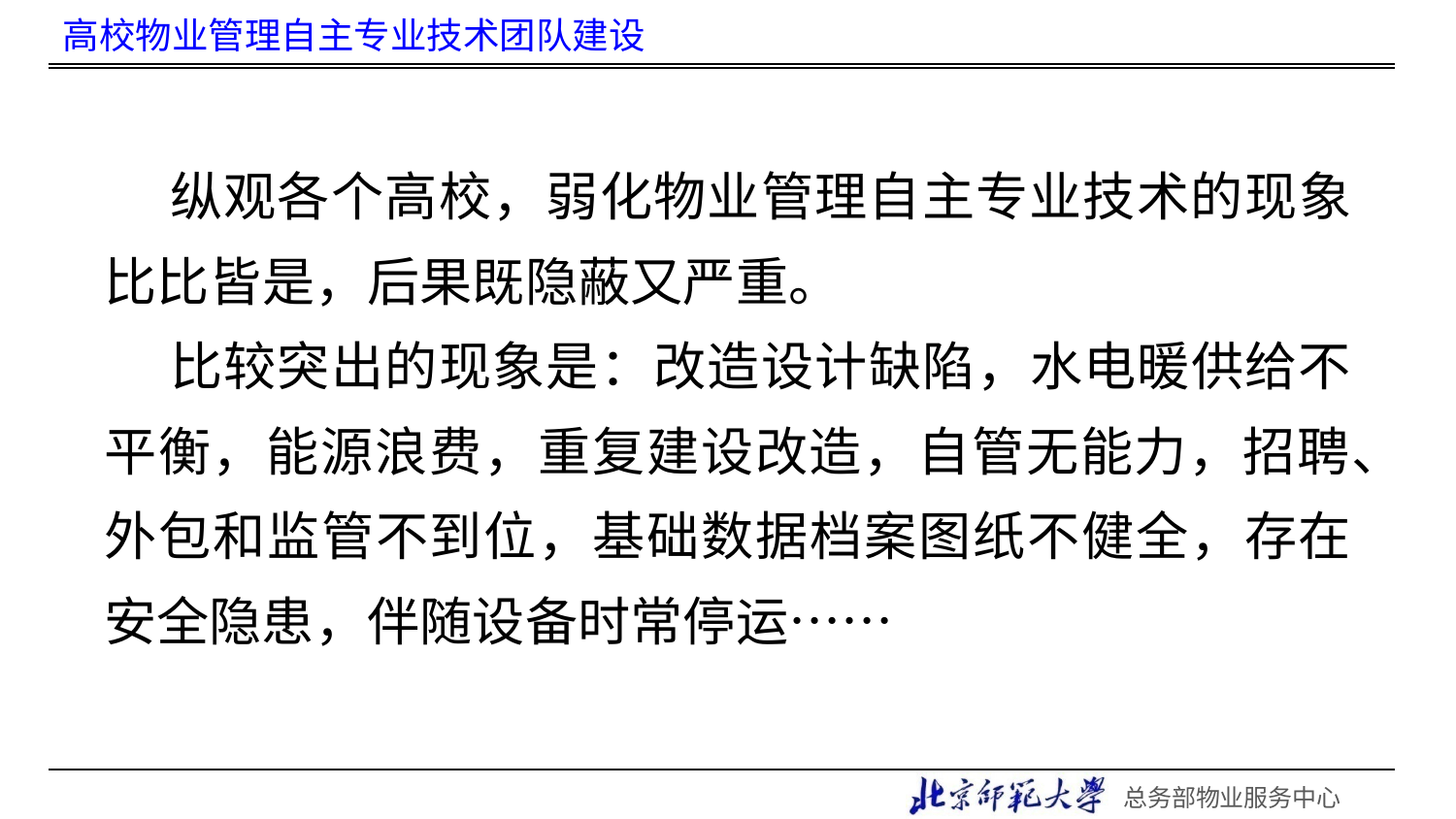

纵观各个高校，弱化物业管理自主专业技术的现象比比皆是，后果既隐蔽又严重。
    比较突出的现象是：改造设计缺陷，水电暖供给不平衡，能源浪费，重复建设改造，自管无能力，招聘、外包和监管不到位，基础数据档案图纸不健全，存在安全隐患，伴随设备时常停运……